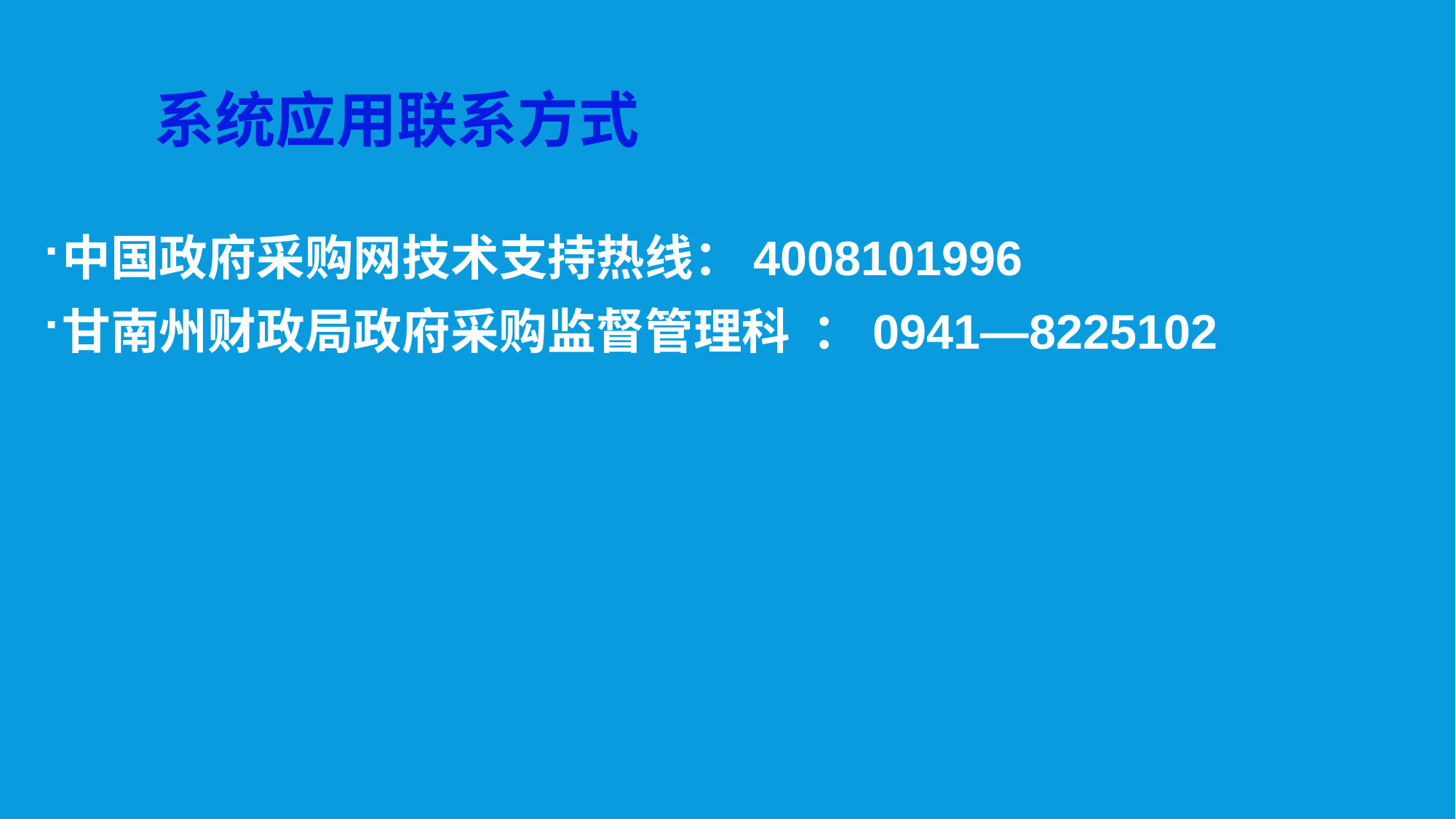

# 系统应用联系方式
中国政府采购网技术支持热线：4008101996
甘南州财政局政府采购监督管理科  ：0941—8225102